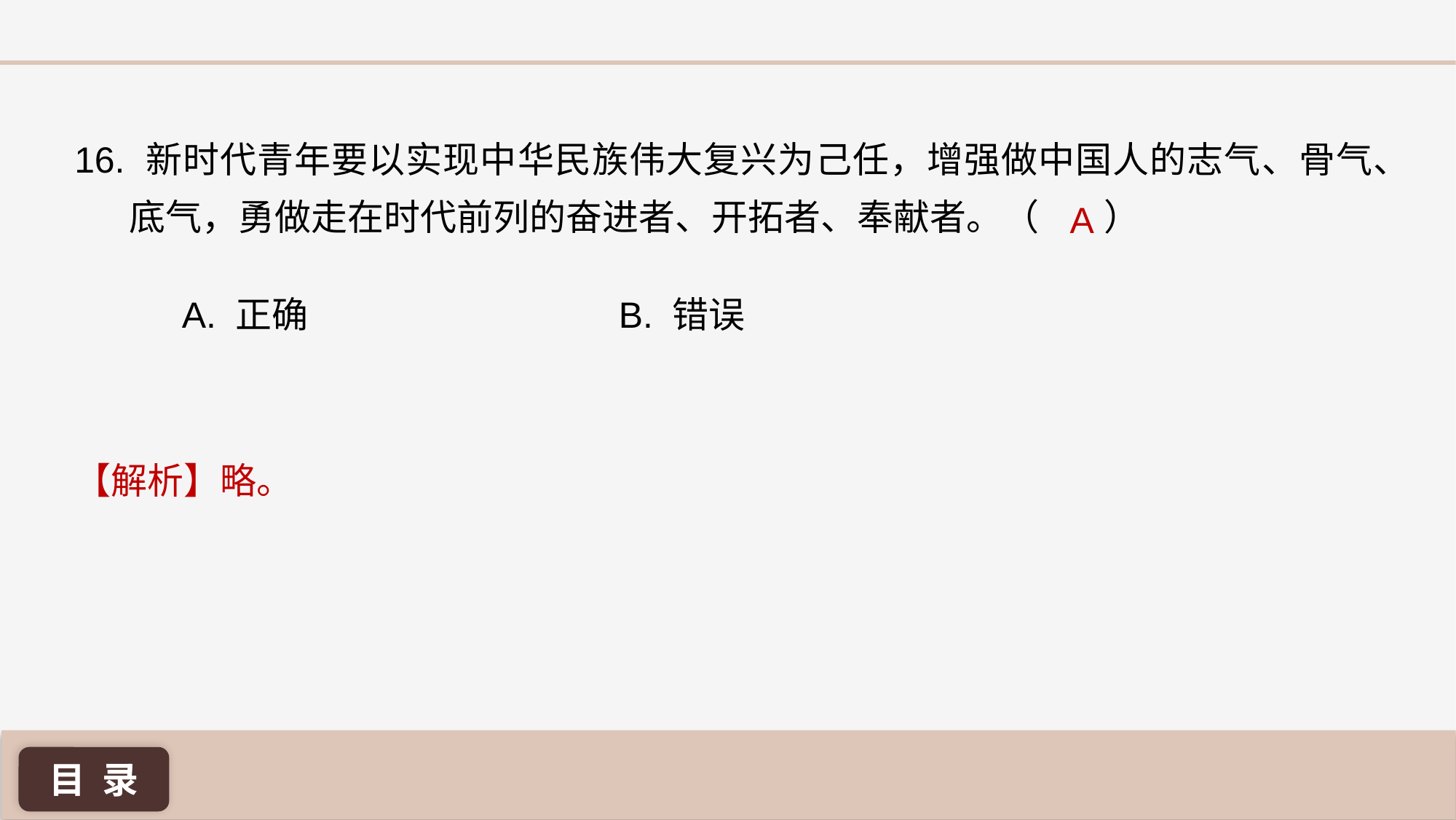

16. 新时代青年要以实现中华民族伟大复兴为己任，增强做中国人的志气、骨气、底气，勇做走在时代前列的奋进者、开拓者、奉献者。（        ）
A
A. 正确 			B. 错误
【解析】略。